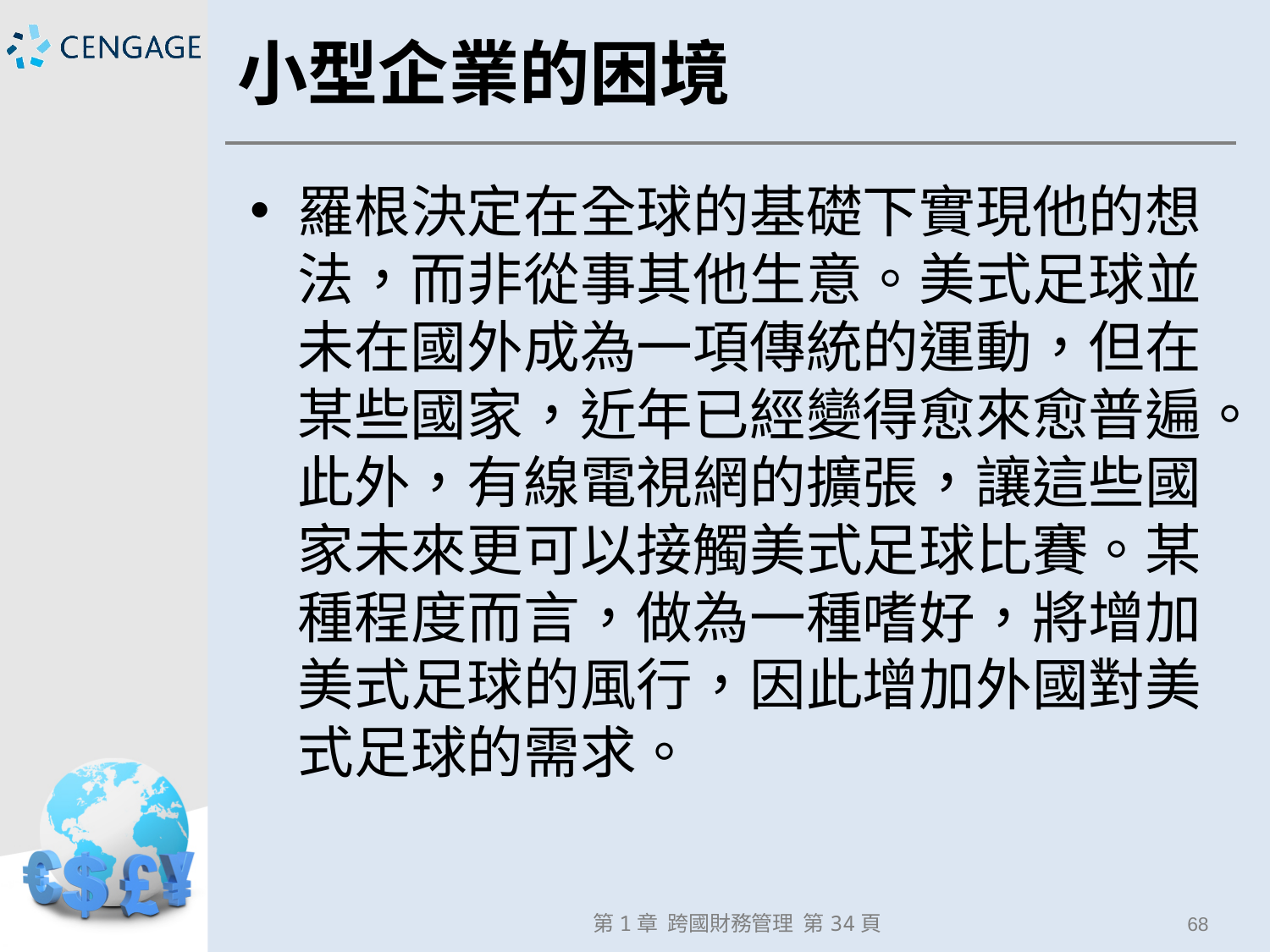

# 小型企業的困境
羅根決定在全球的基礎下實現他的想法，而非從事其他生意。美式足球並未在國外成為一項傳統的運動，但在某些國家，近年已經變得愈來愈普遍。此外，有線電視網的擴張，讓這些國家未來更可以接觸美式足球比賽。某種程度而言，做為一種嗜好，將增加美式足球的風行，因此增加外國對美式足球的需求。
第1章  跨國財務管理  第34頁
68